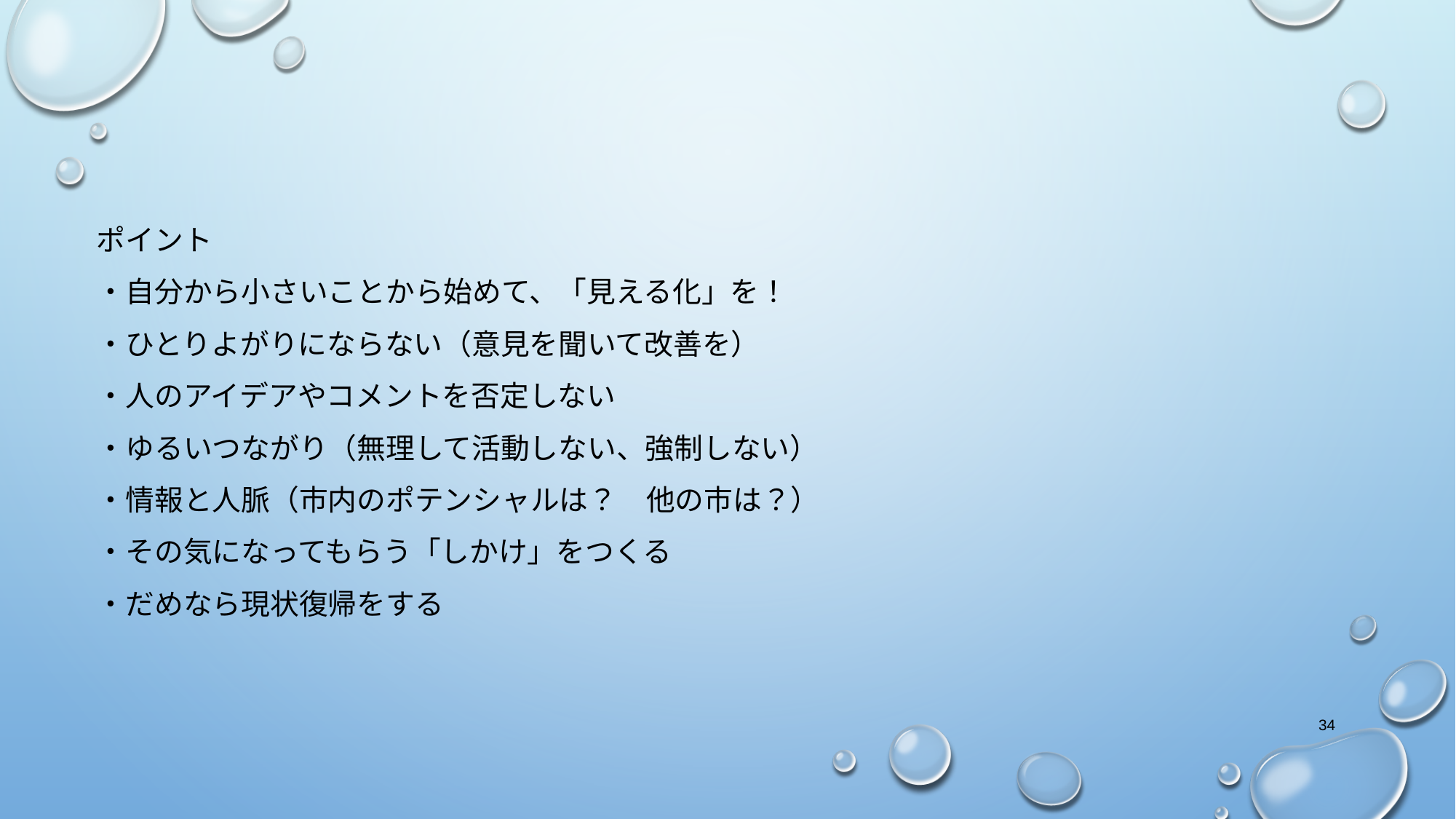

# ポイント ・自分から小さいことから始めて、「見える化」を！ ・ひとりよがりにならない（意見を聞いて改善を） ・人のアイデアやコメントを否定しない ・ゆるいつながり（無理して活動しない、強制しない） ・情報と人脈（市内のポテンシャルは？　他の市は？） ・その気になってもらう「しかけ」をつくる ・だめなら現状復帰をする
34